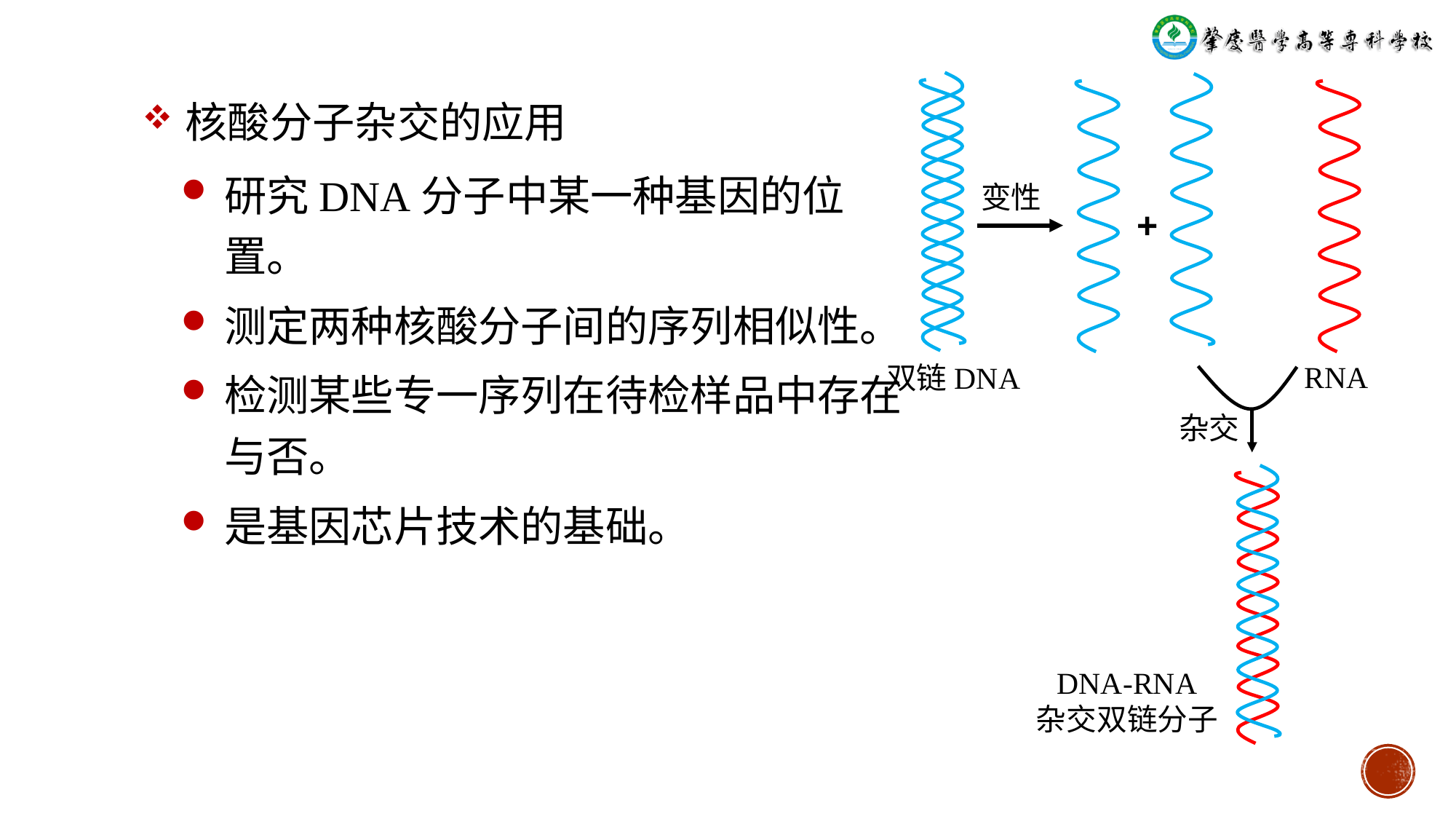

核酸分子杂交的应用
研究DNA分子中某一种基因的位置。
测定两种核酸分子间的序列相似性。
检测某些专一序列在待检样品中存在与否。
是基因芯片技术的基础。
变性

+
RNA
双链DNA

杂交

DNA-RNA
杂交双链分子